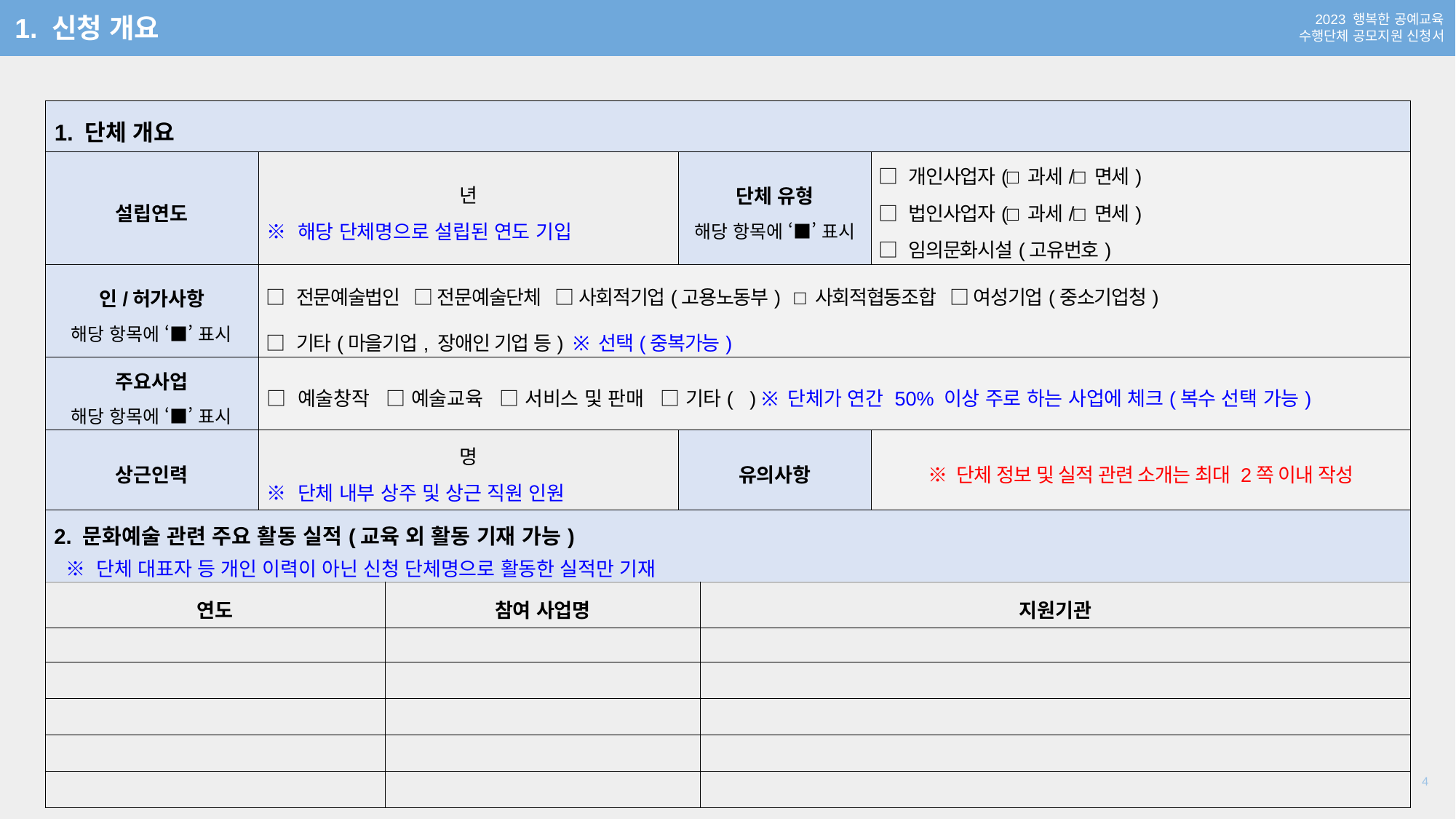

1. 신청 개요
| 1. 단체 개요 |  |  |  |  |  |
| --- | --- | --- | --- | --- | --- |
| 설립연도 | 년 ※ 해당 단체명으로 설립된 연도 기입 |  | 단체 유형 해당 항목에 ‘■’ 표시 |  | □ 개인사업자(□ 과세/□ 면세) □ 법인사업자(□ 과세/□ 면세) □ 임의문화시설(고유번호) |
| 인/허가사항 해당 항목에 ‘■’ 표시 | □ 전문예술법인 □ 전문예술단체 □ 사회적기업(고용노동부) □ 사회적협동조합 □ 여성기업(중소기업청) □ 기타(마을기업, 장애인 기업 등) ※ 선택(중복가능) |  |  |  |  |
| 주요사업 해당 항목에 ‘■’ 표시 | □ 예술창작 □ 예술교육 □ 서비스 및 판매 □ 기타( ) ※ 단체가 연간 50% 이상 주로 하는 사업에 체크(복수 선택 가능) |  |  |  |  |
| 상근인력 | 명 ※ 단체 내부 상주 및 상근 직원 인원 |  | 유의사항 |  | ※ 단체 정보 및 실적 관련 소개는 최대 2쪽 이내 작성 |
| 2. 문화예술 관련 주요 활동 실적(교육 외 활동 기재 가능) ※ 단체 대표자 등 개인 이력이 아닌 신청 단체명으로 활동한 실적만 기재 |  |  |  |  |  |
| 연도 |  | 참여 사업명 |  | 지원기관 |  |
|  |  |  |  |  |  |
|  |  |  |  |  |  |
|  |  |  |  |  |  |
|  |  |  |  |  |  |
|  |  |  |  |  |  |
4